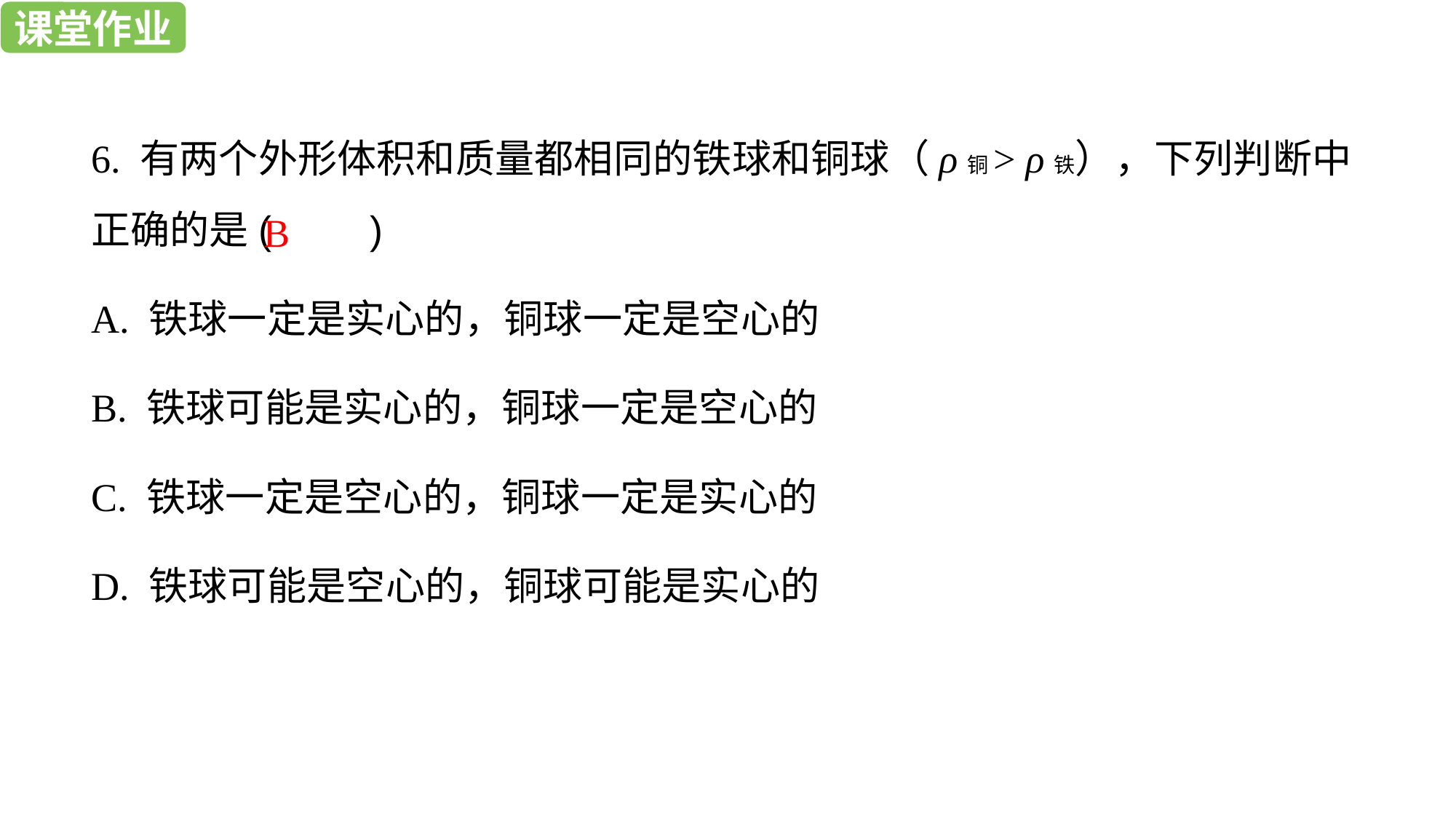

课堂练习
课堂作业
6. 有两个外形体积和质量都相同的铁球和铜球（ρ铜> ρ铁），下列判断中正确的是(         )
A. 铁球一定是实心的，铜球一定是空心的
B. 铁球可能是实心的，铜球一定是空心的
C. 铁球一定是空心的，铜球一定是实心的
D. 铁球可能是空心的，铜球可能是实心的
B